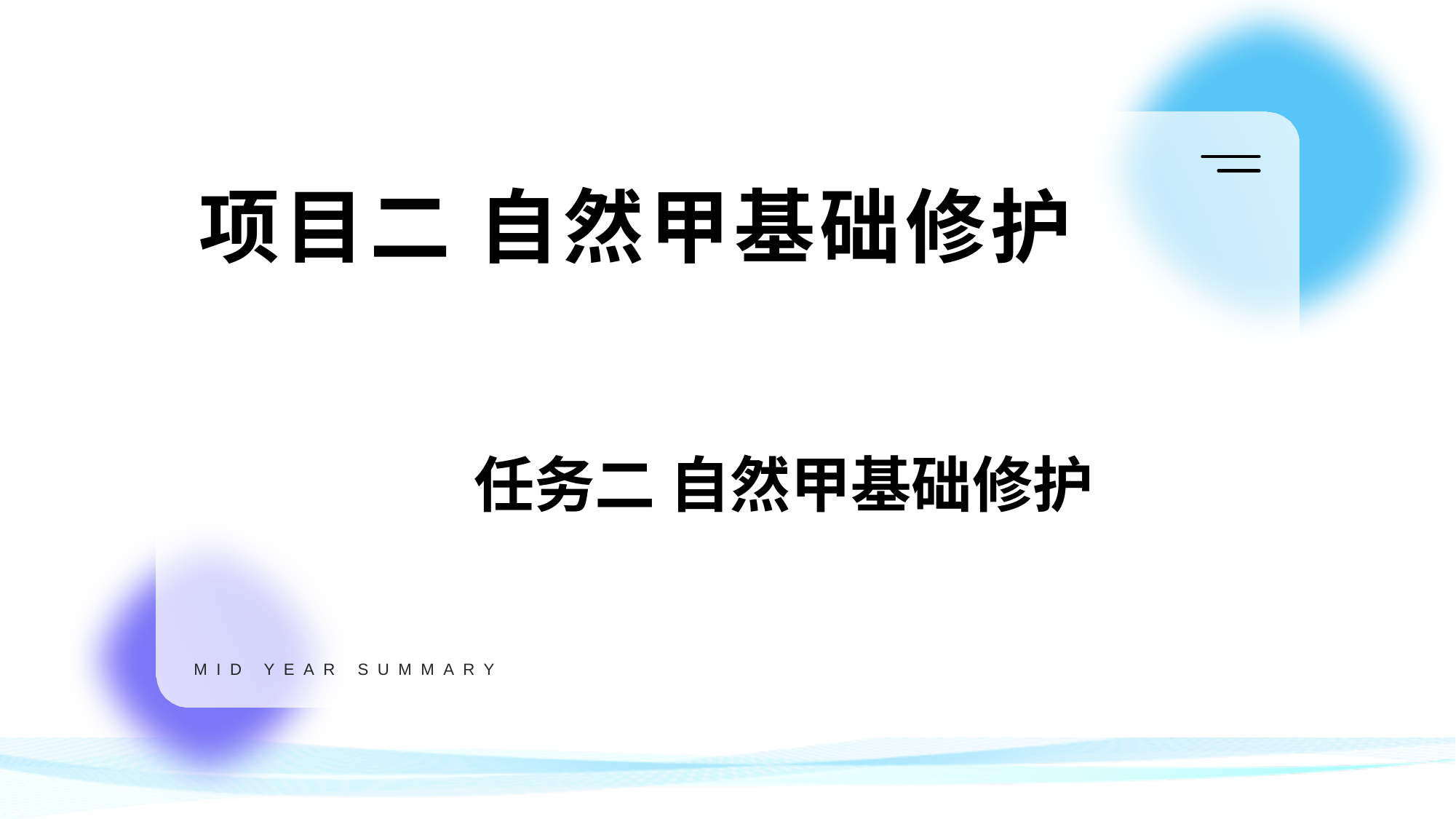

项目二 自然甲基础修护
任务二 自然甲基础修护

MID YEAR SUMMARY